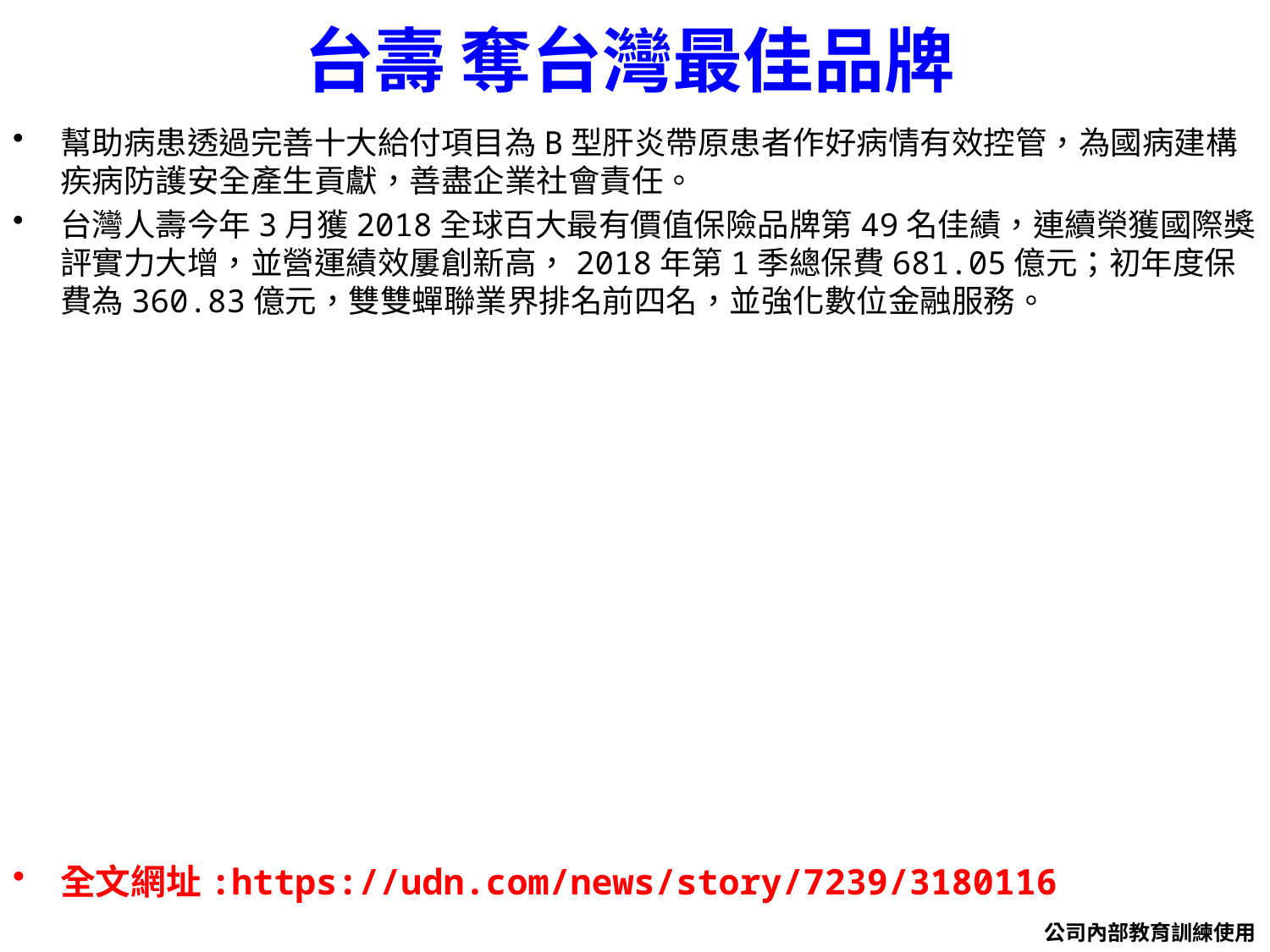

# 台壽 奪台灣最佳品牌
幫助病患透過完善十大給付項目為B型肝炎帶原患者作好病情有效控管，為國病建構疾病防護安全產生貢獻，善盡企業社會責任。
台灣人壽今年3月獲2018全球百大最有價值保險品牌第49名佳績，連續榮獲國際獎評實力大增，並營運績效屢創新高，2018年第1季總保費681.05億元；初年度保費為360.83億元，雙雙蟬聯業界排名前四名，並強化數位金融服務。

全文網址:https://udn.com/news/story/7239/3180116

公司內部教育訓練使用